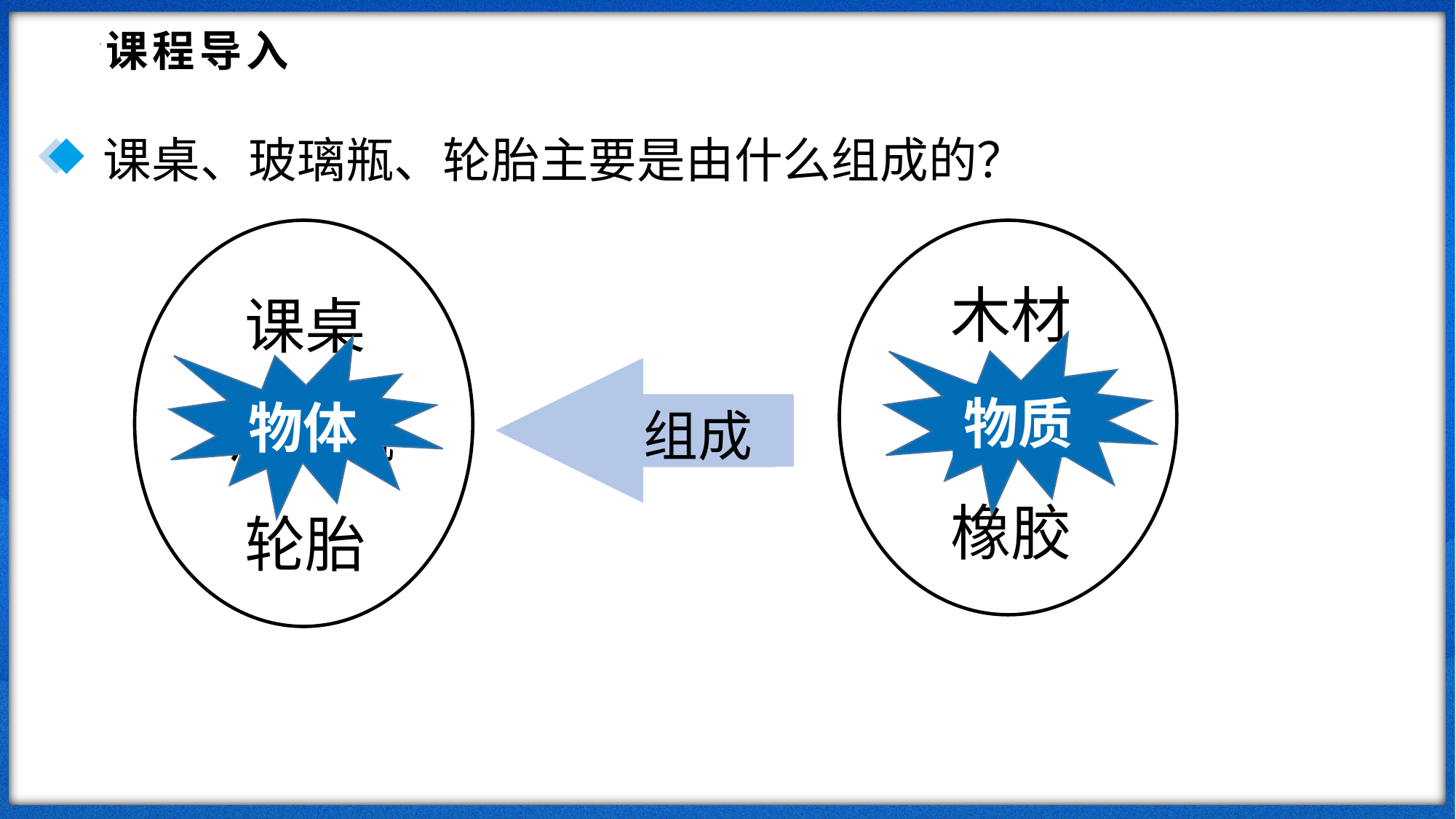

课程导入
课桌、玻璃瓶、轮胎主要是由什么组成的？

木材
玻璃
橡胶
课桌
玻璃瓶
轮胎

物质

物体

组成